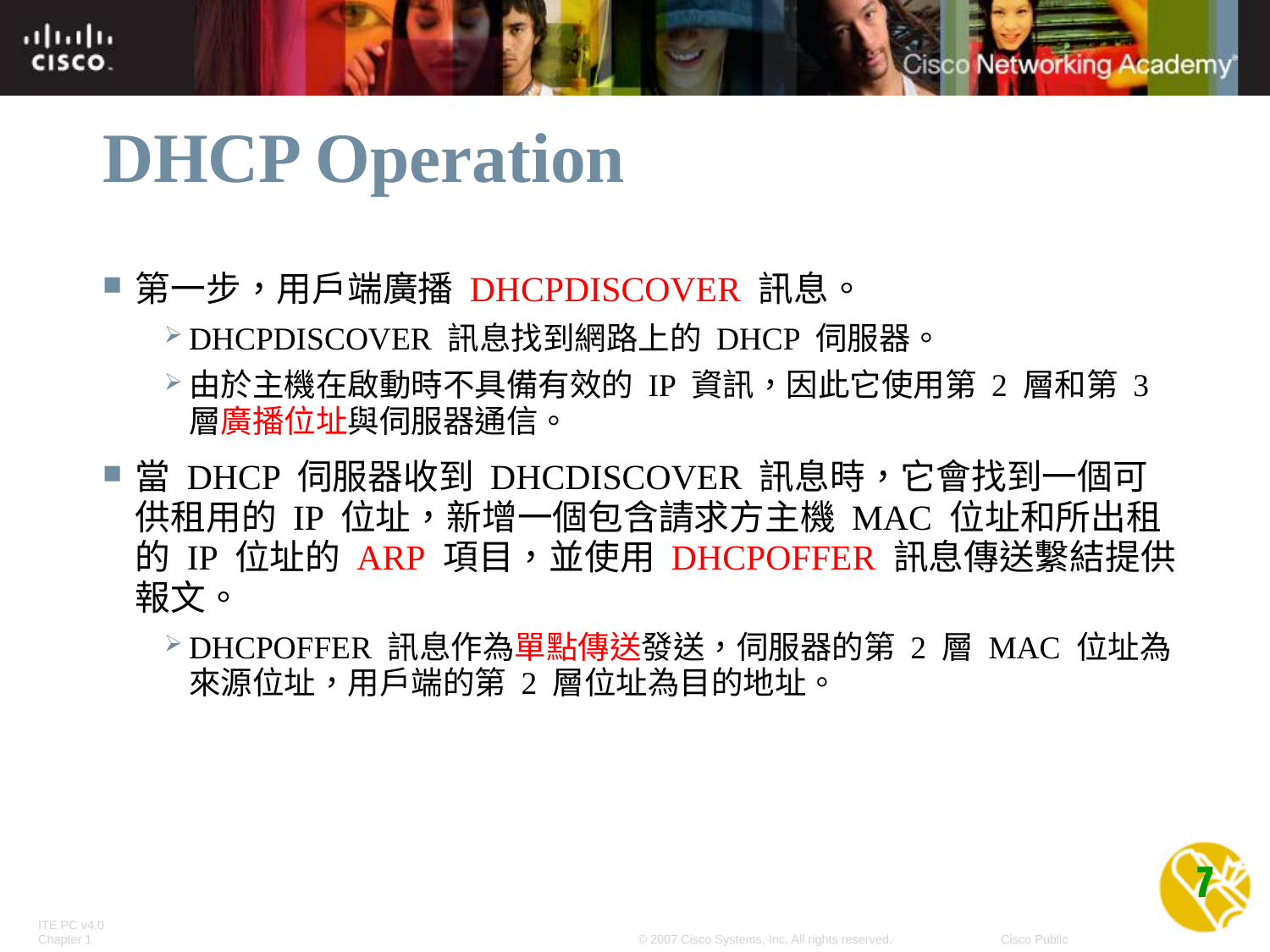

# DHCP Operation
第一步，用戶端廣播 DHCPDISCOVER 訊息。
DHCPDISCOVER 訊息找到網路上的 DHCP 伺服器。
由於主機在啟動時不具備有效的 IP 資訊，因此它使用第 2 層和第 3 層廣播位址與伺服器通信。
當 DHCP 伺服器收到 DHCDISCOVER 訊息時，它會找到一個可供租用的 IP 位址，新增一個包含請求方主機 MAC 位址和所出租的 IP 位址的 ARP 項目，並使用 DHCPOFFER 訊息傳送繫結提供報文。
DHCPOFFER 訊息作為單點傳送發送，伺服器的第 2 層 MAC 位址為來源位址，用戶端的第 2 層位址為目的地址。